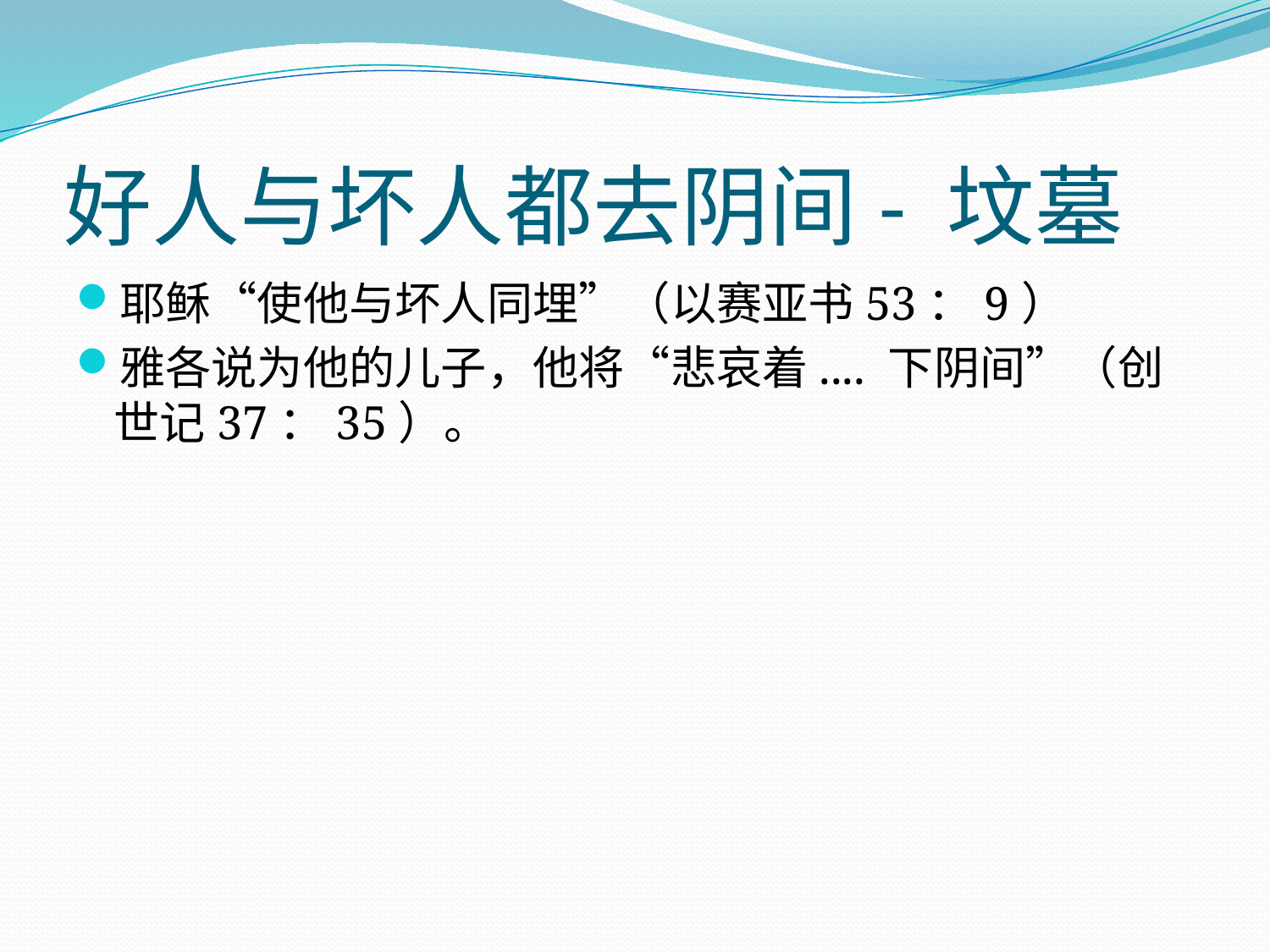

# 好人与坏人都去阴间- 坟墓
耶稣“使他与坏人同埋”（以赛亚书53：9）
雅各说为他的儿子，他将“悲哀着.... 下阴间”（创世记37：35）。